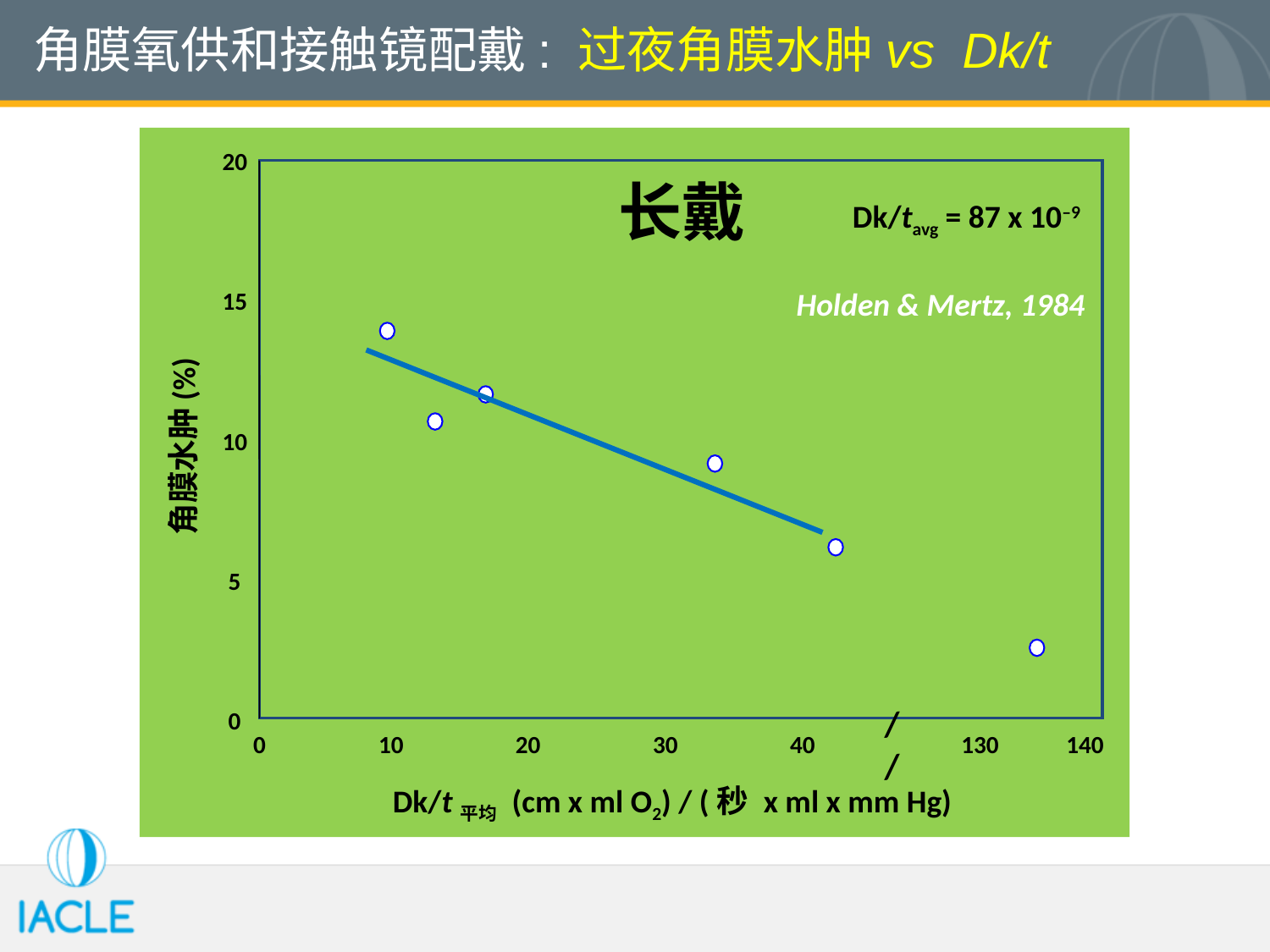

角膜氧供和接触镜配戴: 过夜角膜水肿vs  Dk/t

20

长戴
Dk/tavg = 87 x 10–9
15

10
角膜水肿(%)

5

//
0
0
10
20
30
40
130
140
Dk/t平均 (cm x ml O2) / (秒 x ml x mm Hg)
Holden & Mertz, 1984